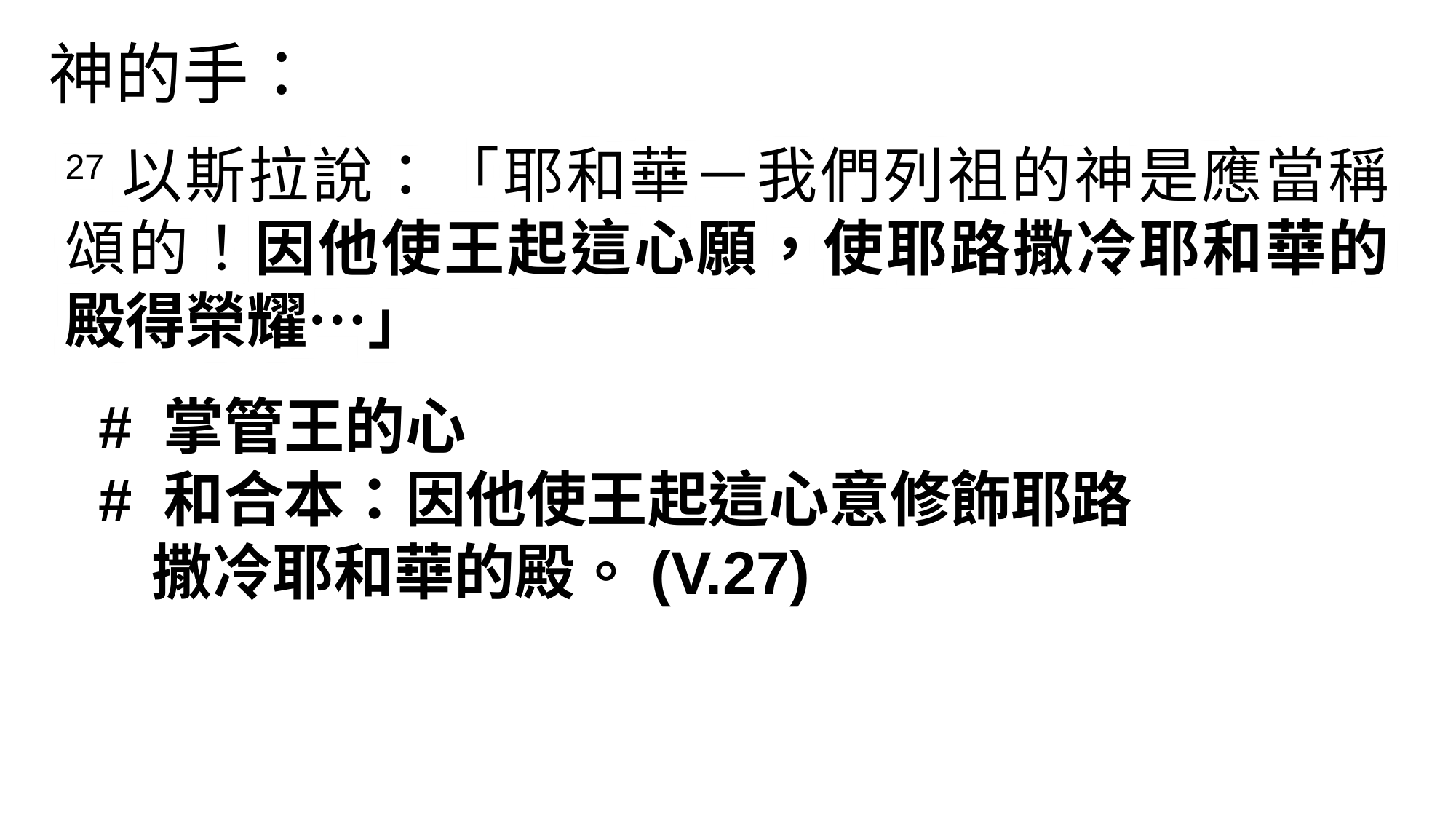

神的手：
27以斯拉說：「耶和華－我們列祖的神是應當稱頌的！因他使王起這心願，使耶路撒冷耶和華的殿得榮耀…」

# 掌管王的心
# 和合本：因他使王起這心意修飾耶路撒冷耶和華的殿。(V.27)